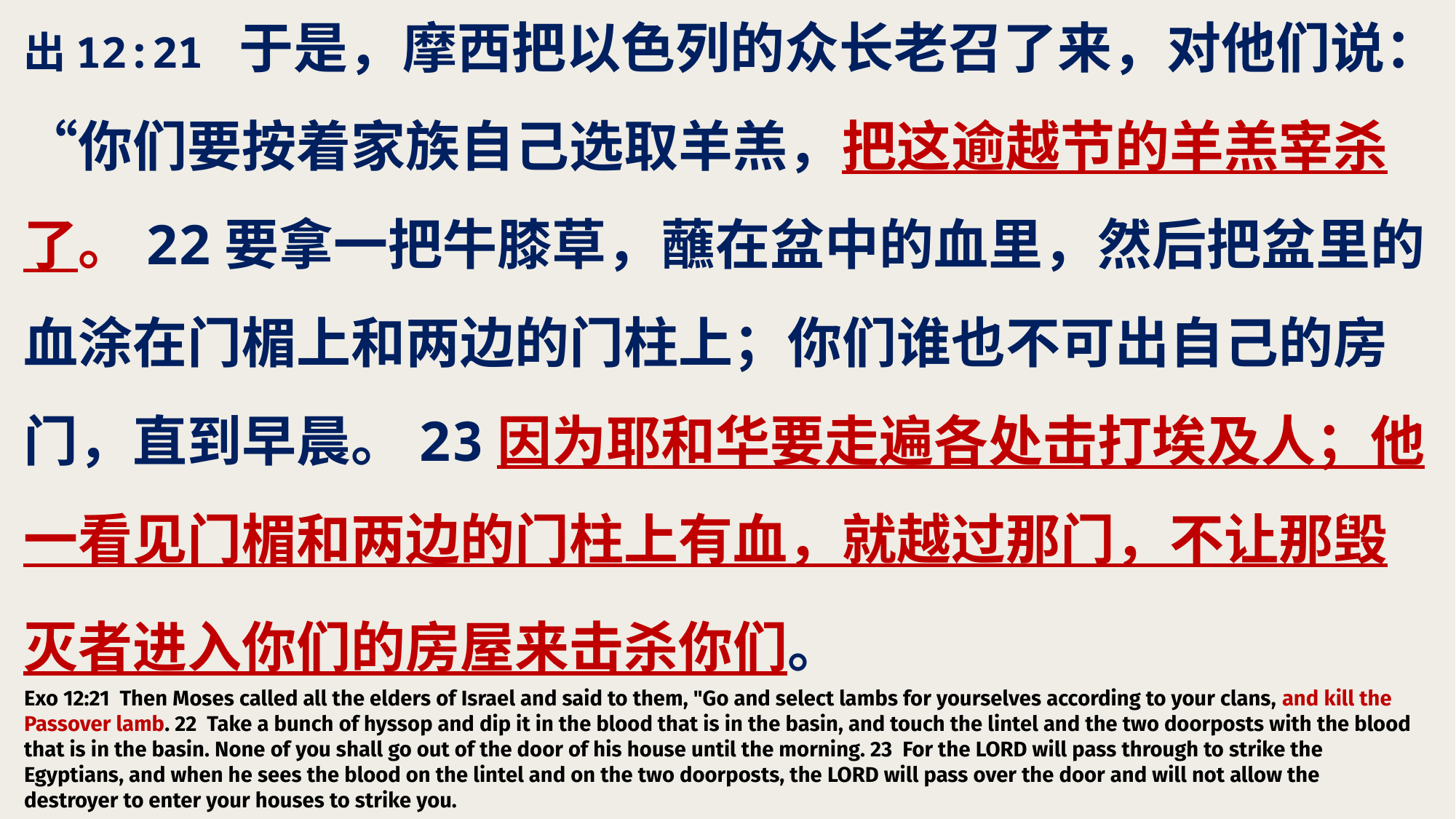

出12:21 于是，摩西把以色列的众长老召了来，对他们说：“你们要按着家族自己选取羊羔，把这逾越节的羊羔宰杀了。22要拿一把牛膝草，蘸在盆中的血里，然后把盆里的血涂在门楣上和两边的门柱上；你们谁也不可出自己的房门，直到早晨。23因为耶和华要走遍各处击打埃及人；他一看见门楣和两边的门柱上有血，就越过那门，不让那毁灭者进入你们的房屋来击杀你们。
Exo 12:21  Then Moses called all the elders of Israel and said to them, "Go and select lambs for yourselves according to your clans, and kill the Passover lamb. 22  Take a bunch of hyssop and dip it in the blood that is in the basin, and touch the lintel and the two doorposts with the blood that is in the basin. None of you shall go out of the door of his house until the morning. 23  For the LORD will pass through to strike the Egyptians, and when he sees the blood on the lintel and on the two doorposts, the LORD will pass over the door and will not allow the destroyer to enter your houses to strike you.